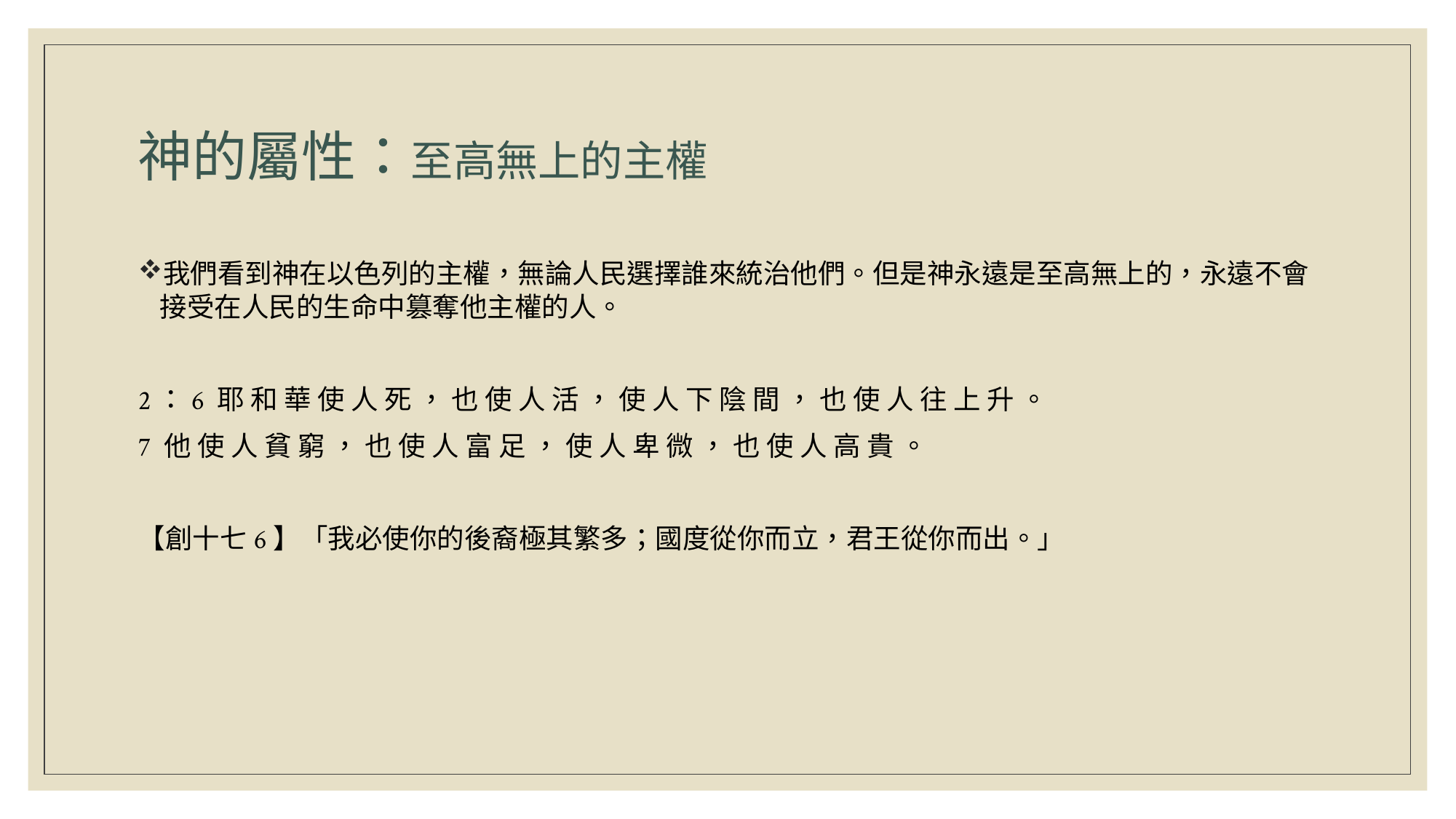

# 神的屬性：至高無上的主權
我們看到神在以色列的主權，無論人民選擇誰來統治他們。但是神永遠是至高無上的，永遠不會接受在人民的生命中篡奪他主權的人。

2：6 耶 和 華 使 人 死 ， 也 使 人 活 ， 使 人 下 陰 間 ， 也 使 人 往 上 升 。
7 他 使 人 貧 窮 ， 也 使 人 富 足 ， 使 人 卑 微 ， 也 使 人 高 貴 。

【創十七6】「我必使你的後裔極其繁多；國度從你而立，君王從你而出。」